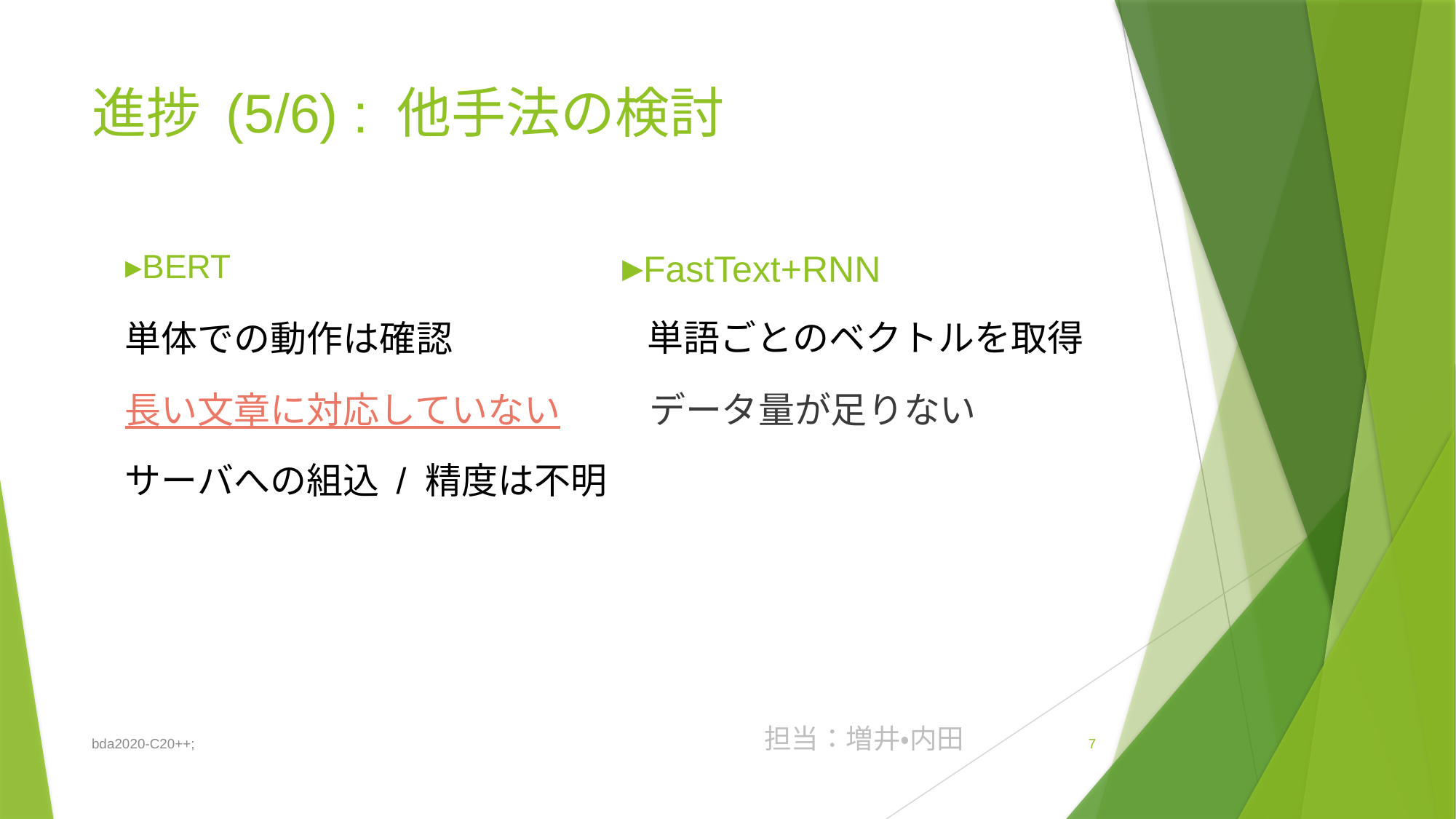

# 進捗 (5/6) : 他手法の検討
▸FastText+RNN
▸BERT
単語ごとのベクトルを取得
単体での動作は確認
データ量が足りない
長い文章に対応していない
サーバへの組込 / 精度は不明
担当：増井・内田
bda2020-C20++;
7